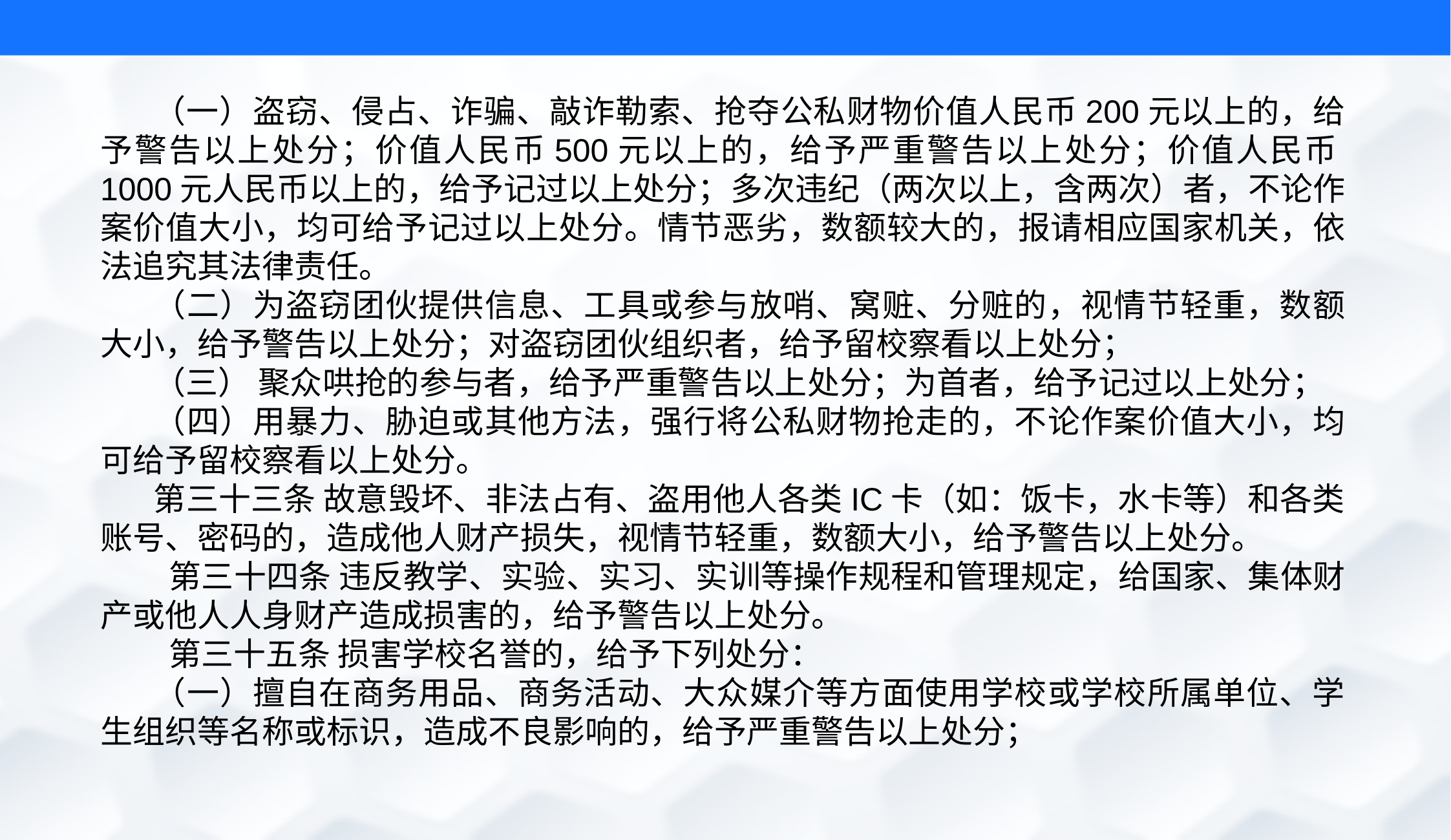

（一）盗窃、侵占、诈骗、敲诈勒索、抢夺公私财物价值人民币200元以上的，给予警告以上处分；价值人民币500元以上的，给予严重警告以上处分；价值人民币1000元人民币以上的，给予记过以上处分；多次违纪（两次以上，含两次）者，不论作案价值大小，均可给予记过以上处分。情节恶劣，数额较大的，报请相应国家机关，依法追究其法律责任。
（二）为盗窃团伙提供信息、工具或参与放哨、窝赃、分赃的，视情节轻重，数额大小，给予警告以上处分；对盗窃团伙组织者，给予留校察看以上处分；
（三） 聚众哄抢的参与者，给予严重警告以上处分；为首者，给予记过以上处分；
（四）用暴力、胁迫或其他方法，强行将公私财物抢走的，不论作案价值大小，均可给予留校察看以上处分。
第三十三条 故意毁坏、非法占有、盗用他人各类IC卡（如：饭卡，水卡等）和各类账号、密码的，造成他人财产损失，视情节轻重，数额大小，给予警告以上处分。
 第三十四条 违反教学、实验、实习、实训等操作规程和管理规定，给国家、集体财产或他人人身财产造成损害的，给予警告以上处分。
 第三十五条 损害学校名誉的，给予下列处分：
（一）擅自在商务用品、商务活动、大众媒介等方面使用学校或学校所属单位、学生组织等名称或标识，造成不良影响的，给予严重警告以上处分；